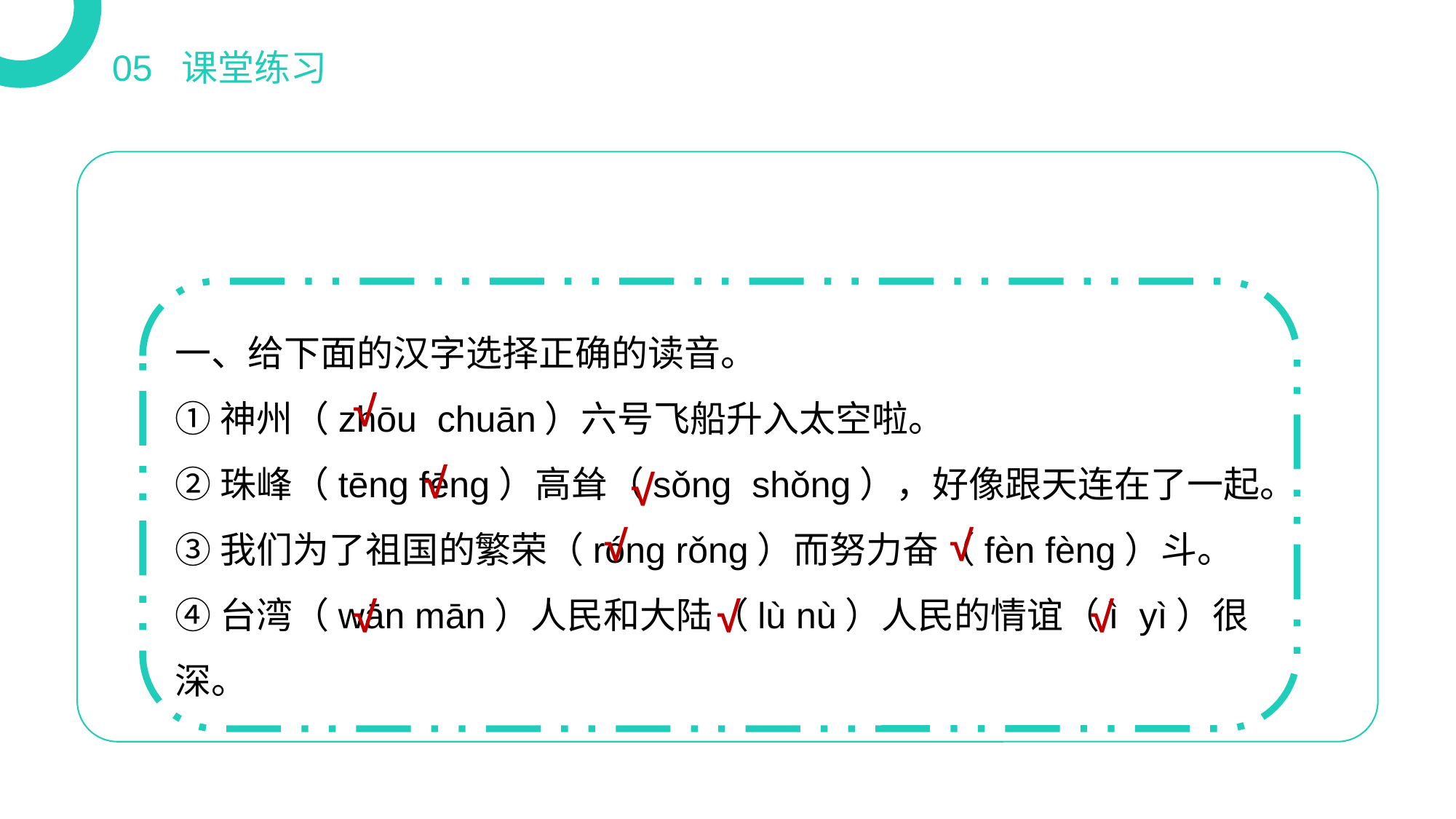

05  课堂练习
一、给下面的汉字选择正确的读音。
①神州（zhōu  chuān）六号飞船升入太空啦。
②珠峰（tēnɡ fēnɡ）高耸（sǒnɡ  shǒnɡ），好像跟天连在了一起。
③我们为了祖国的繁荣（rónɡ rǒnɡ）而努力奋（fèn fèng）斗。
④台湾（wān mān）人民和大陆（lù nù）人民的情谊（ì  yì）很深。
√
√
√
√
√
√
√
√